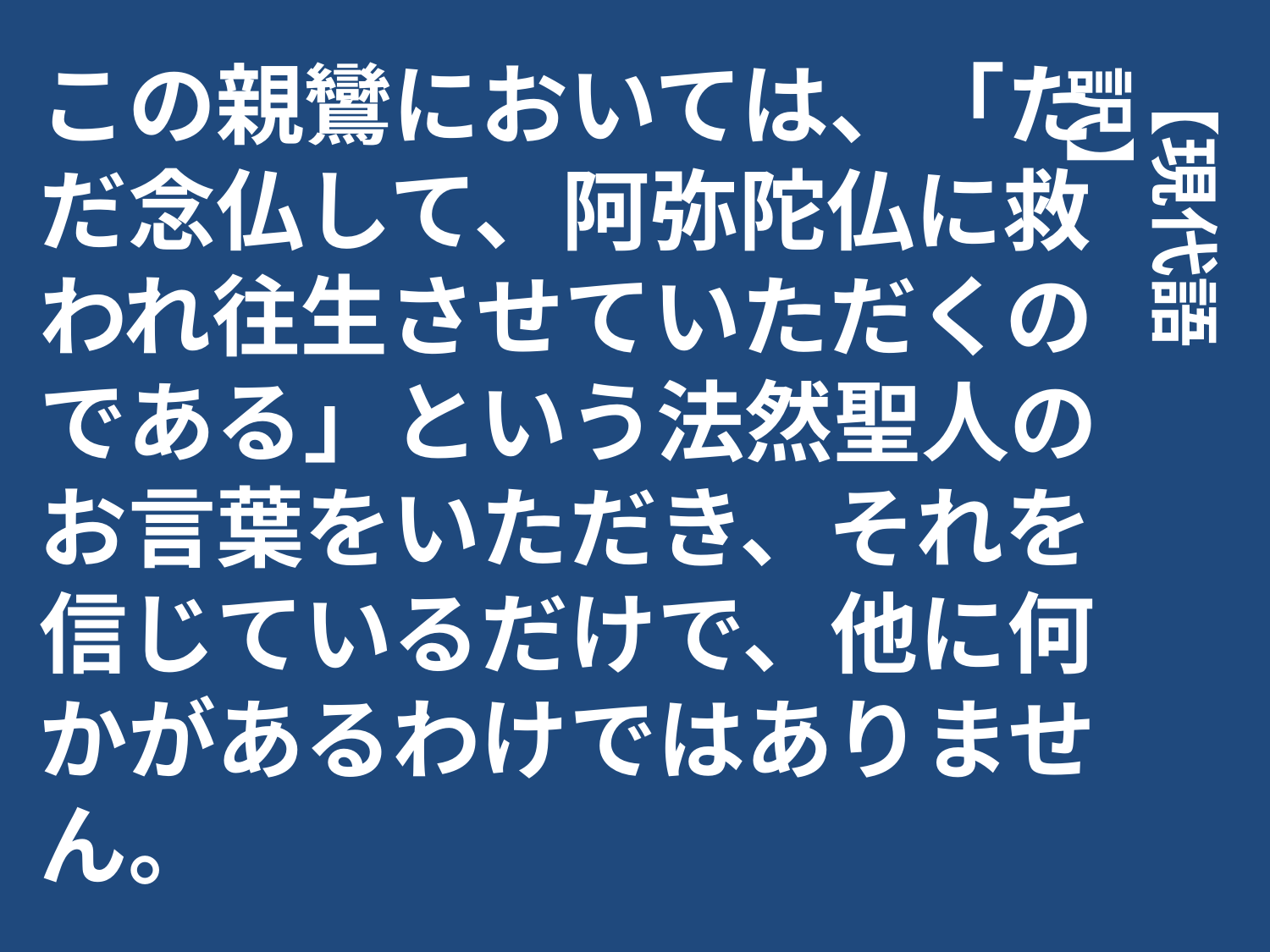

この親鸞においては、「ただ念仏して、阿弥陀仏に救われ往生させていただくのである」という法然聖人のお言葉をいただき、それを信じているだけで、他に何かがあるわけではありません。
【現代語訳】